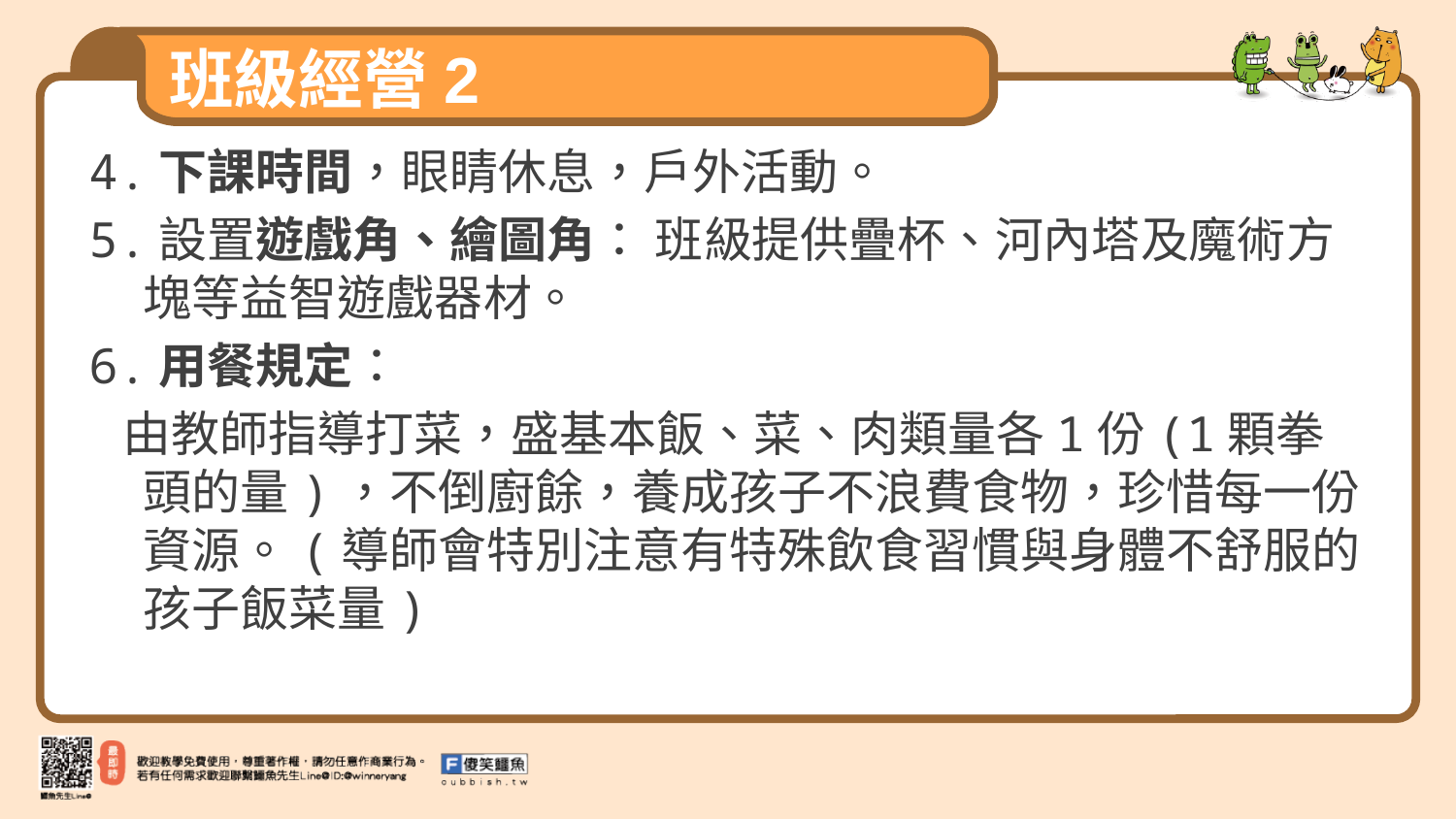

班級經營2
4.下課時間，眼睛休息，戶外活動。
5.設置遊戲角、繪圖角： 班級提供疊杯、河內塔及魔術方塊等益智遊戲器材。
6.用餐規定：
  由教師指導打菜，盛基本飯、菜、肉類量各1份(1顆拳頭的量)，不倒廚餘，養成孩子不浪費食物，珍惜每一份資源。(導師會特別注意有特殊飲食習慣與身體不舒服的孩子飯菜量)